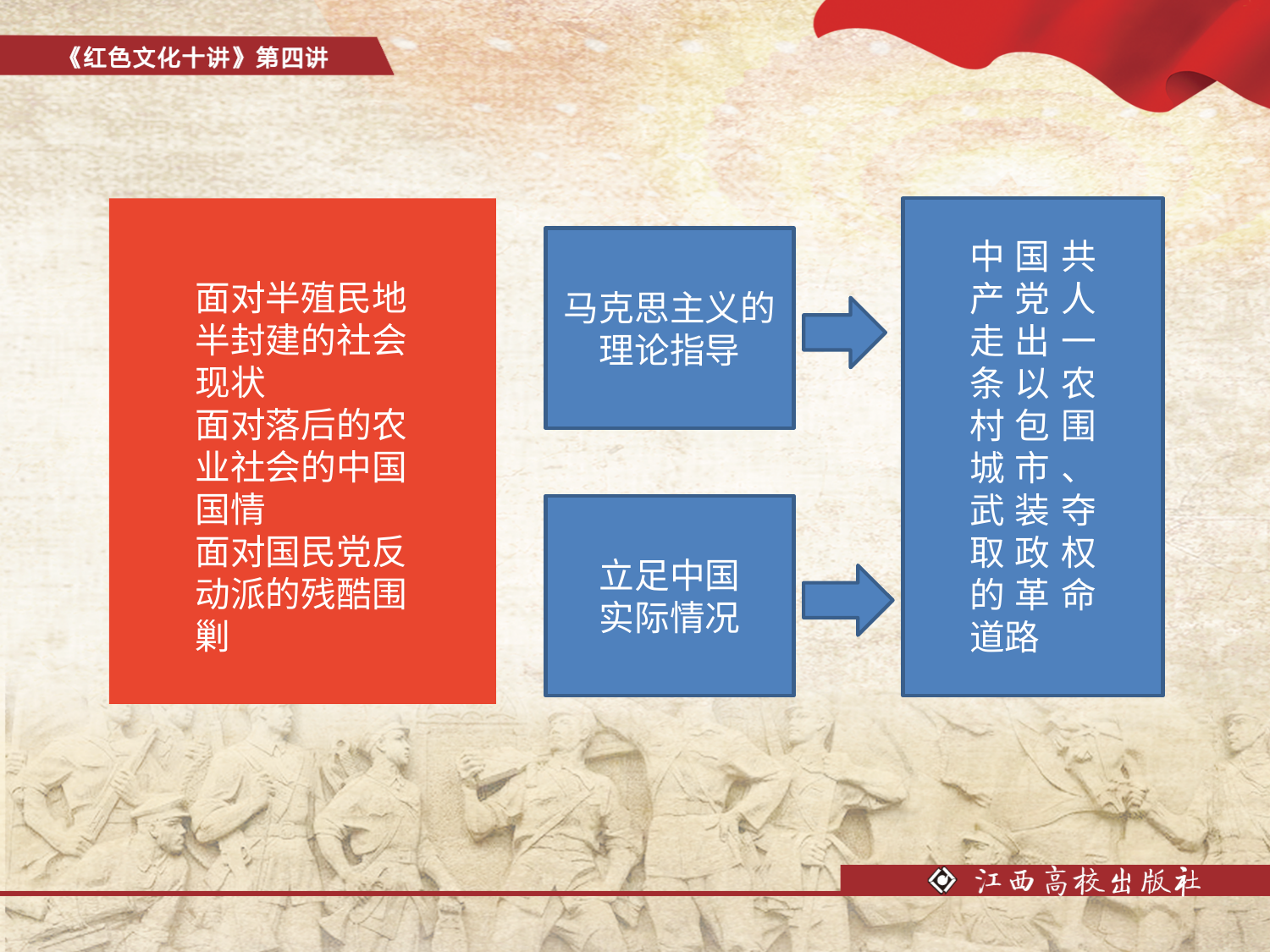

中国共产党人走出一条以农村包围城市、武装夺取政权的革命道路
马克思主义的
理论指导

面对半殖民地半封建的社会现状
面对落后的农业社会的中国国情
面对国民党反动派的残酷围剿

立足中国
实际情况